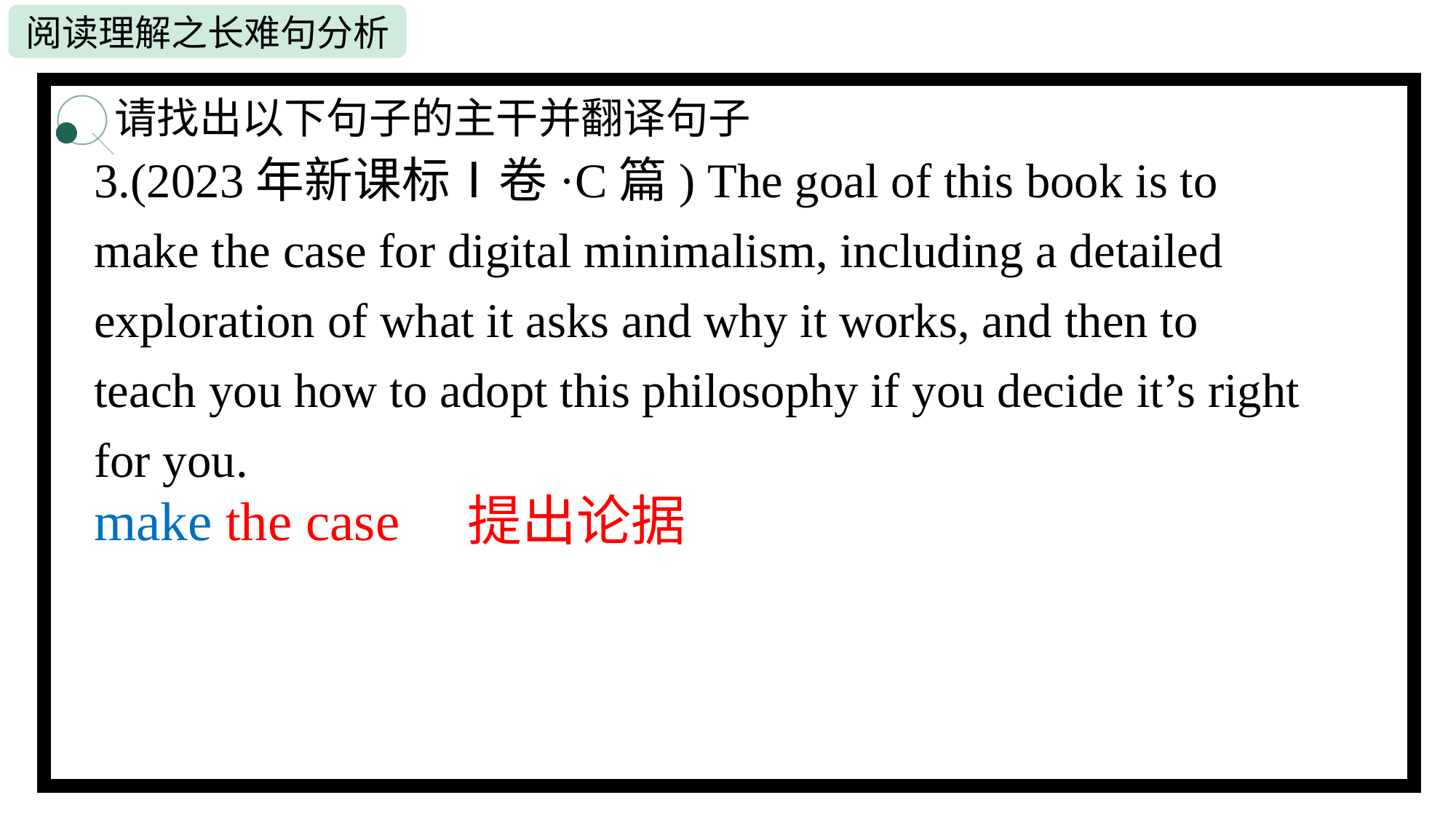

请找出以下句子的主干并翻译句子
3.(2023年新课标Ⅰ卷·C篇) The goal of this book is to make the case for digital minimalism, including a detailed exploration of what it asks and why it works, and then to teach you how to adopt this philosophy if you decide it’s right for you.
make the case    提出论据